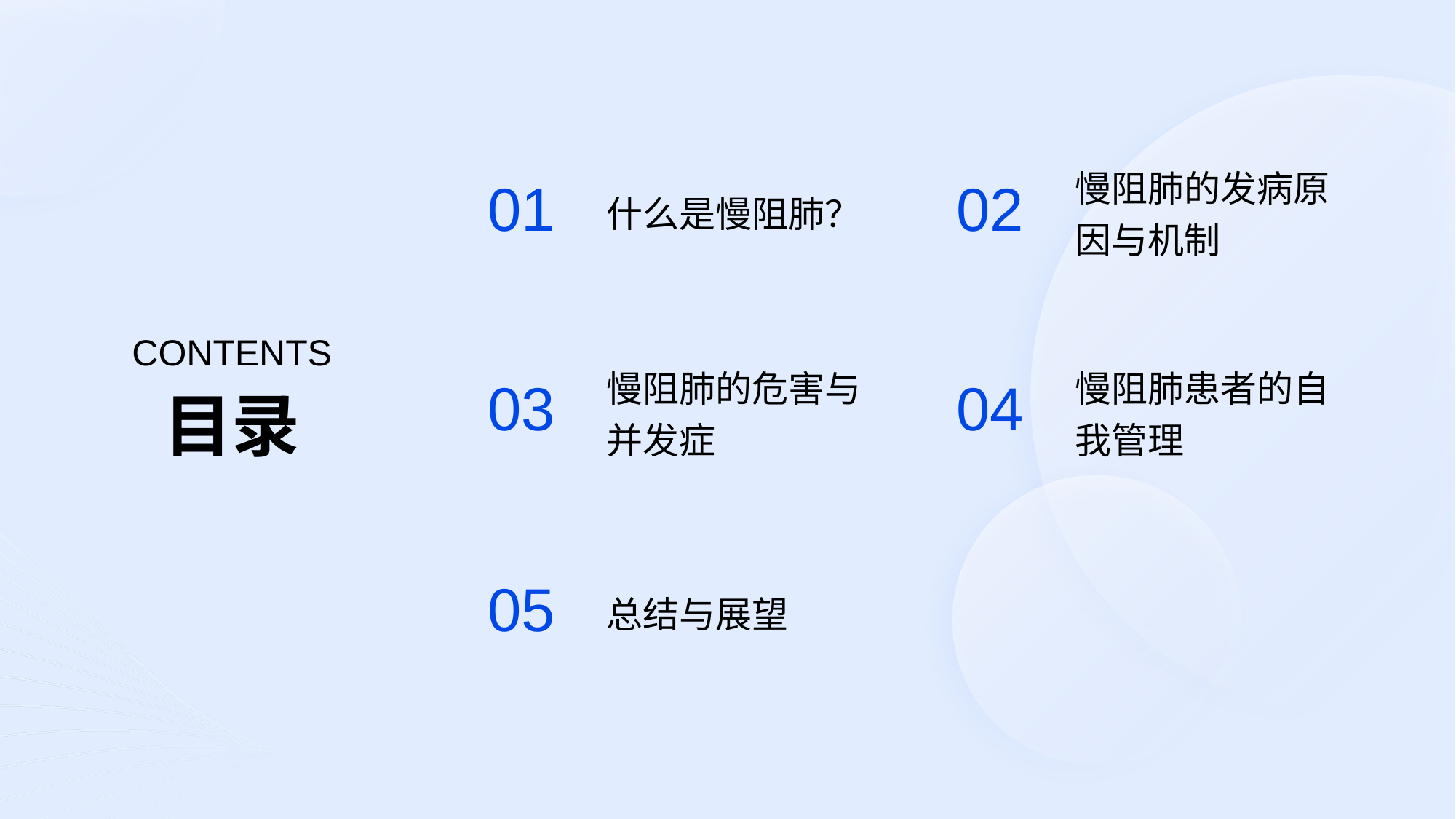

什么是慢阻肺？
慢阻肺的发病原因与机制

01
02
CONTENTS
慢阻肺的危害与并发症
慢阻肺患者的自我管理

03
04
目录
总结与展望

05